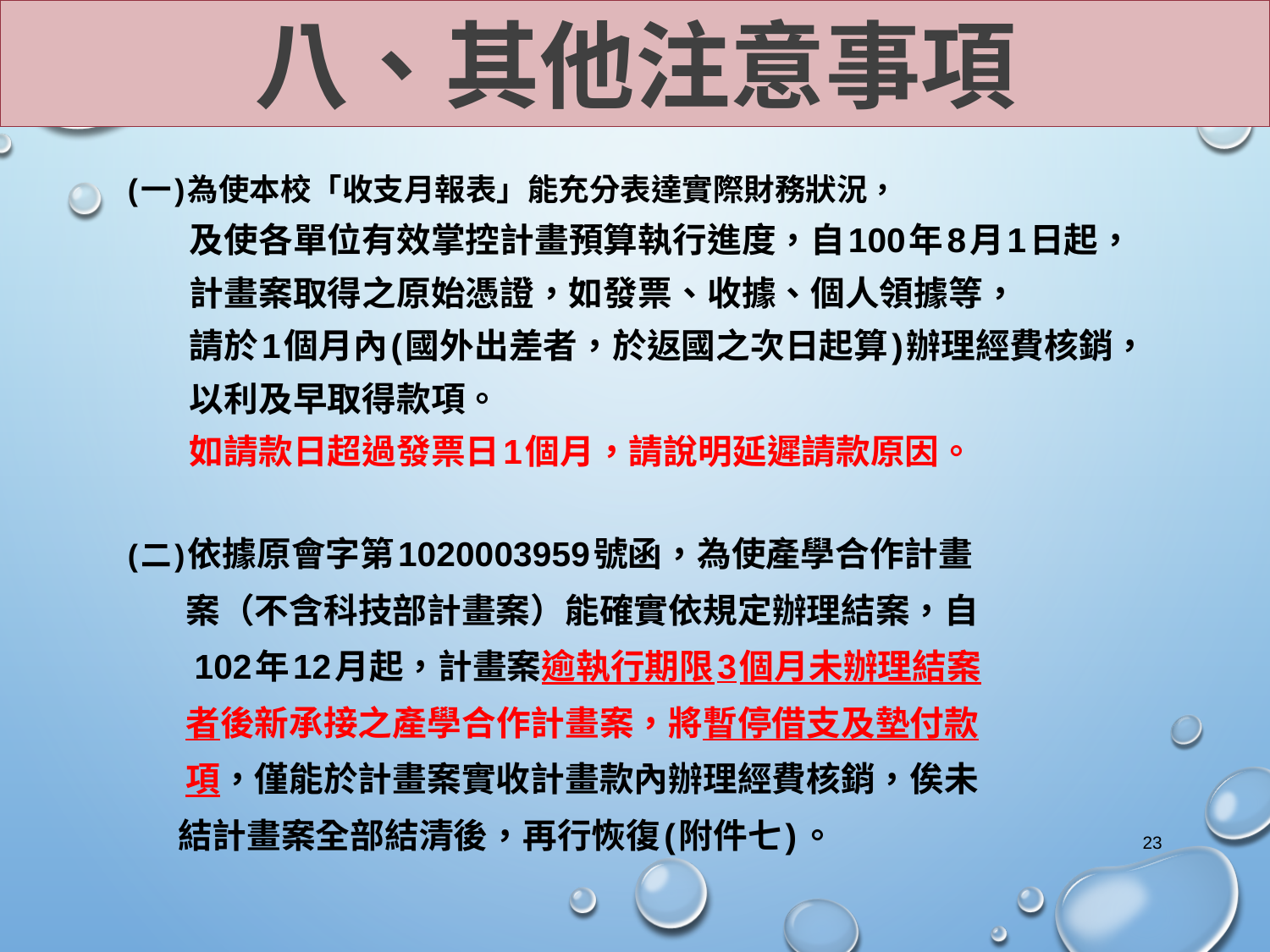

八、其他注意事項
(一)為使本校「收支月報表」能充分表達實際財務狀況，
及使各單位有效掌控計畫預算執行進度，自100年8月1日起，
計畫案取得之原始憑證，如發票、收據、個人領據等，
請於1個月內(國外出差者，於返國之次日起算)辦理經費核銷，
以利及早取得款項。
如請款日超過發票日1個月，請說明延遲請款原因。

(二)依據原會字第1020003959號函，為使產學合作計畫
       案（不含科技部計畫案）能確實依規定辦理結案，自
       102年12月起，計畫案逾執行期限3個月未辦理結案
       者後新承接之產學合作計畫案，將暫停借支及墊付款
       項，僅能於計畫案實收計畫款內辦理經費核銷，俟未
      結計畫案全部結清後，再行恢復(附件七)。
23